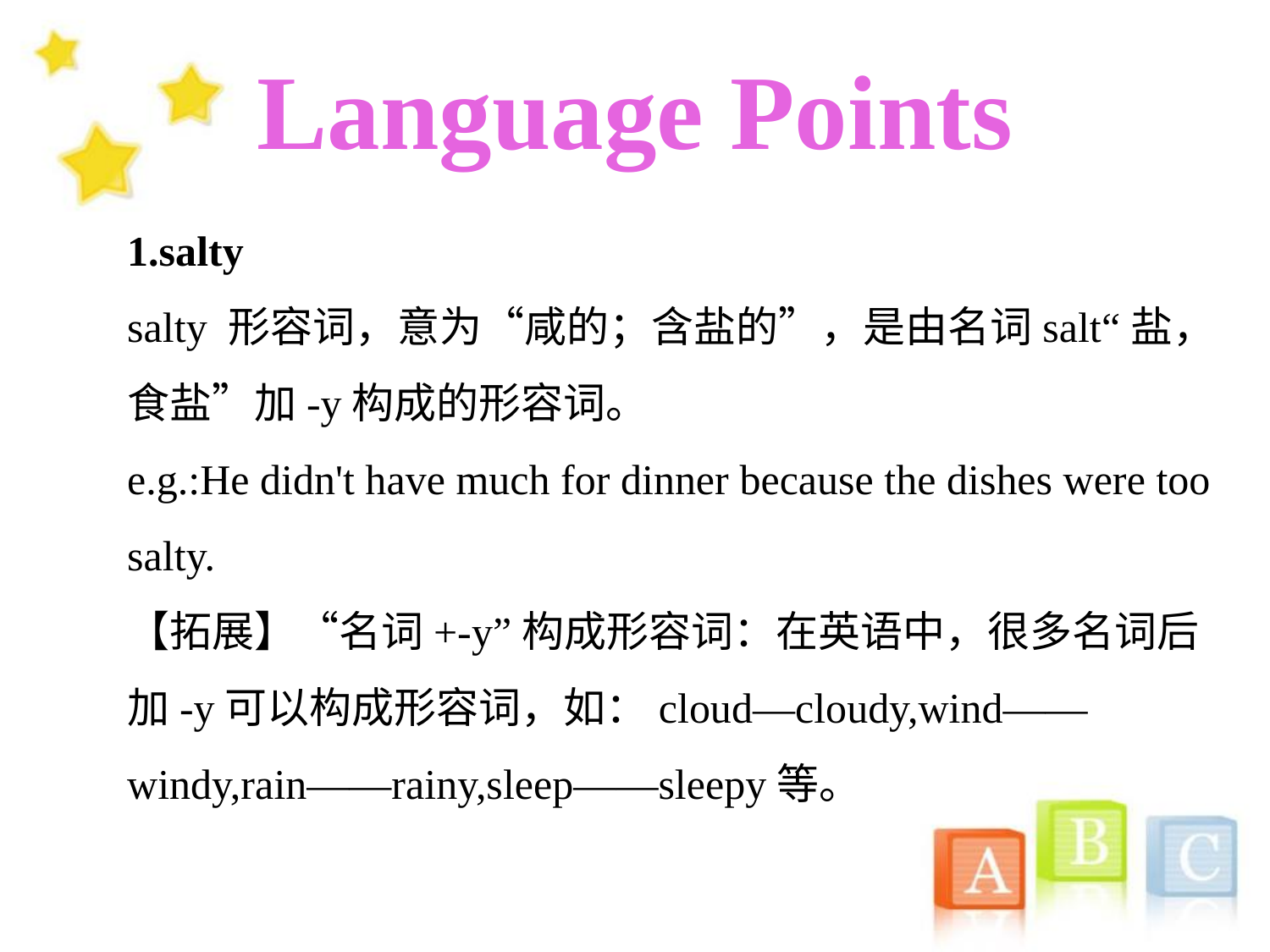

Language Points
1.salty
salty 形容词，意为“咸的；含盐的”，是由名词salt“盐，食盐”加-y构成的形容词。
e.g.:He didn't have much for dinner because the dishes were too salty.
【拓展】“名词+-y”构成形容词：在英语中，很多名词后加-y可以构成形容词，如：cloud—cloudy,wind——windy,rain——rainy,sleep——sleepy等。